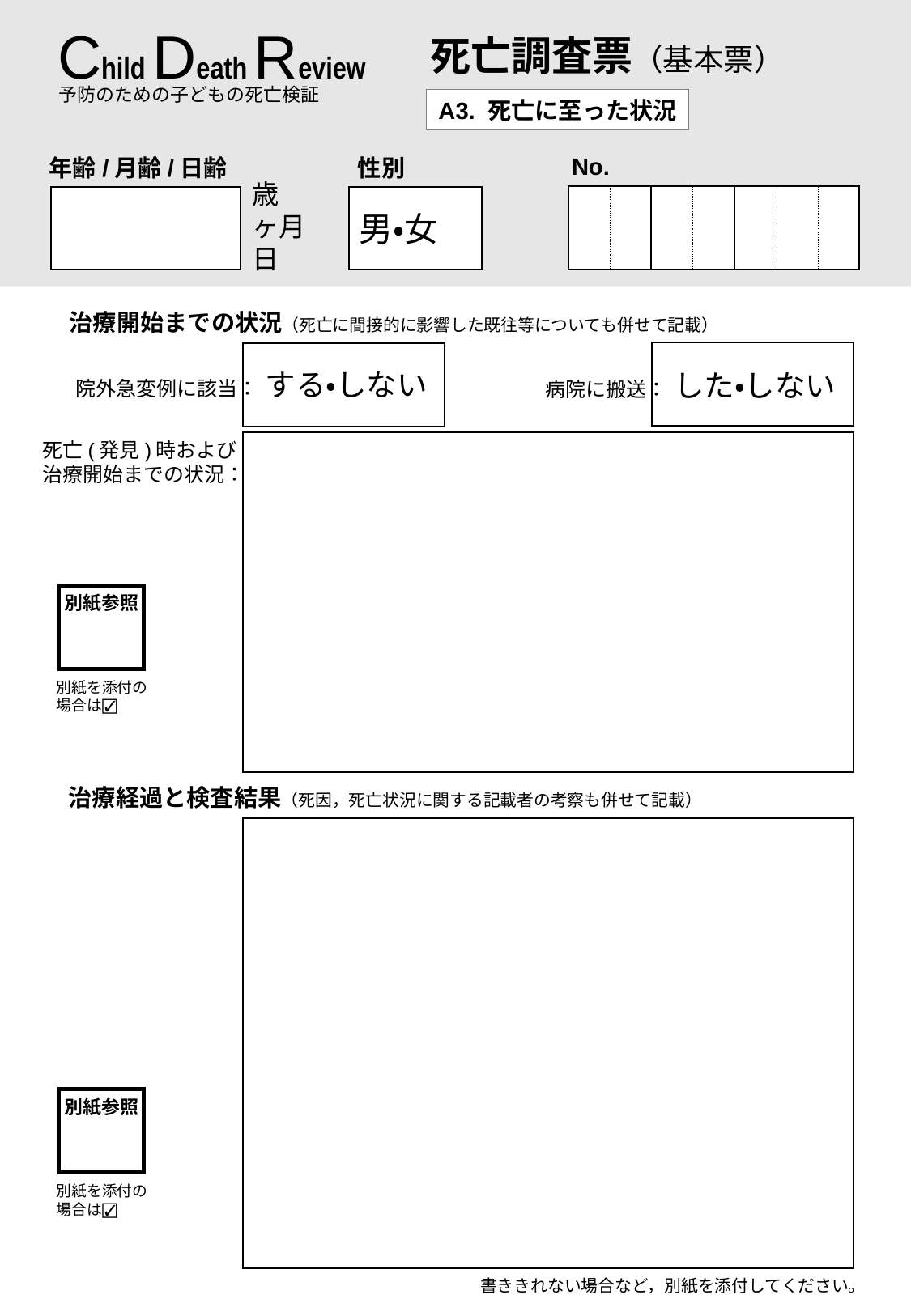

Child Death Review
死亡調査票（基本票）
予防のための子どもの死亡検証
A3. 死亡に至った状況
No.
年齢/月齢/日齢
性別
歳
ヶ月
日

男・女
治療開始までの状況（死亡に間接的に影響した既往等についても併せて記載）

院外急変例に該当： する・しない
病院に搬送： した・しない
死亡(発見)時および
治療開始までの状況：

別紙参照

別紙を添付の場合は☑
治療経過と検査結果（死因，死亡状況に関する記載者の考察も併せて記載）

別紙参照

別紙を添付の場合は☑
書ききれない場合など，別紙を添付してください。